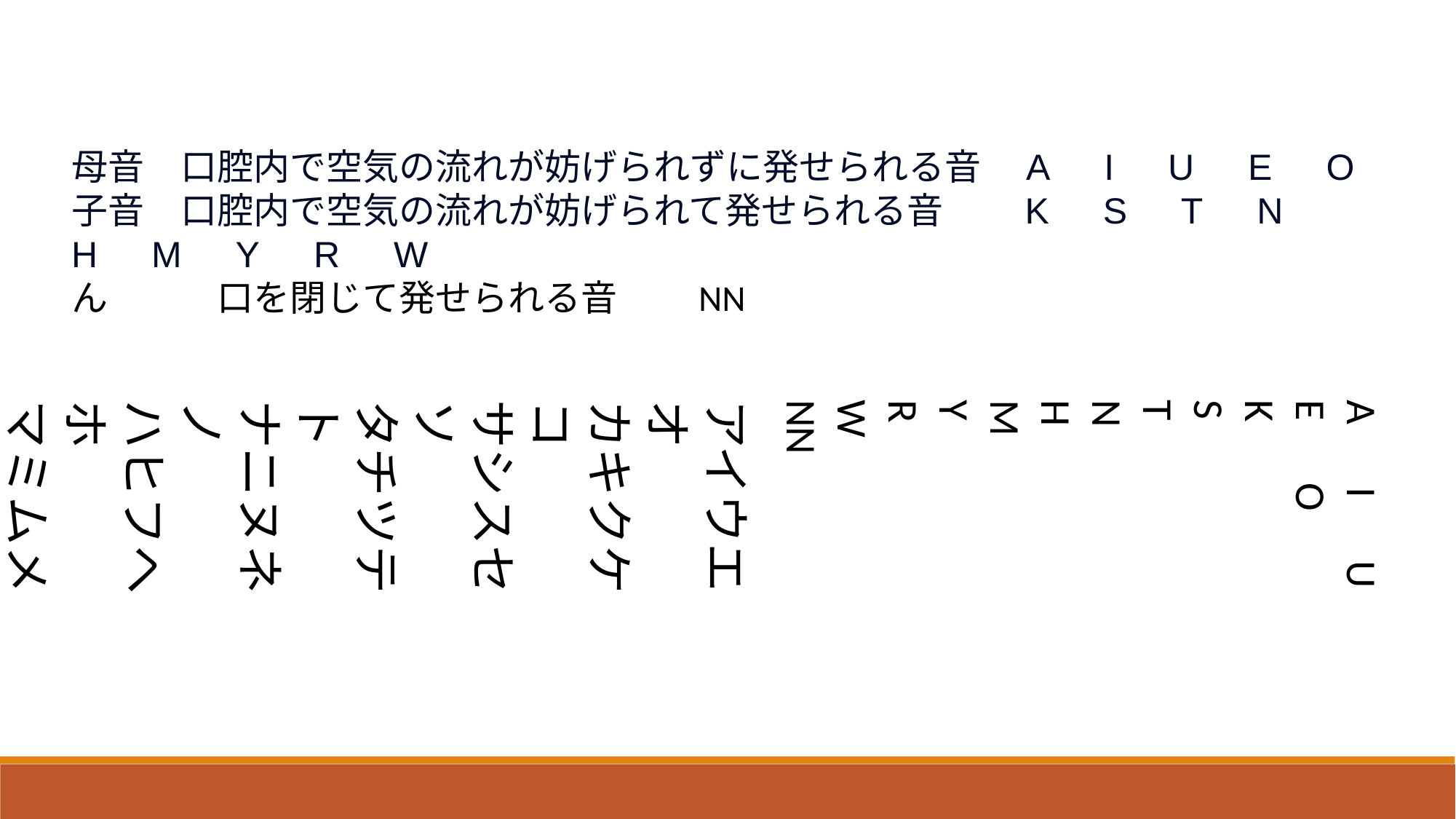

母音　口腔内で空気の流れが妨げられずに発せられる音　A　I　U　E　O
子音　口腔内で空気の流れが妨げられて発せられる音　　K　S　T　N　H　M　Y　R　W
ん　　　口を閉じて発せられる音　　NN
アイウエオ
カキクケコ
サシスセソ
タチツテト
ナニヌネノ
ハヒフヘホ
マミムメモ
ヤ○ユ○ヨ
ラリルレロ
ワ○○○ヲ
ン
A　I　U　E　O
K
S
T
N
H
M
Y
R
W
NN